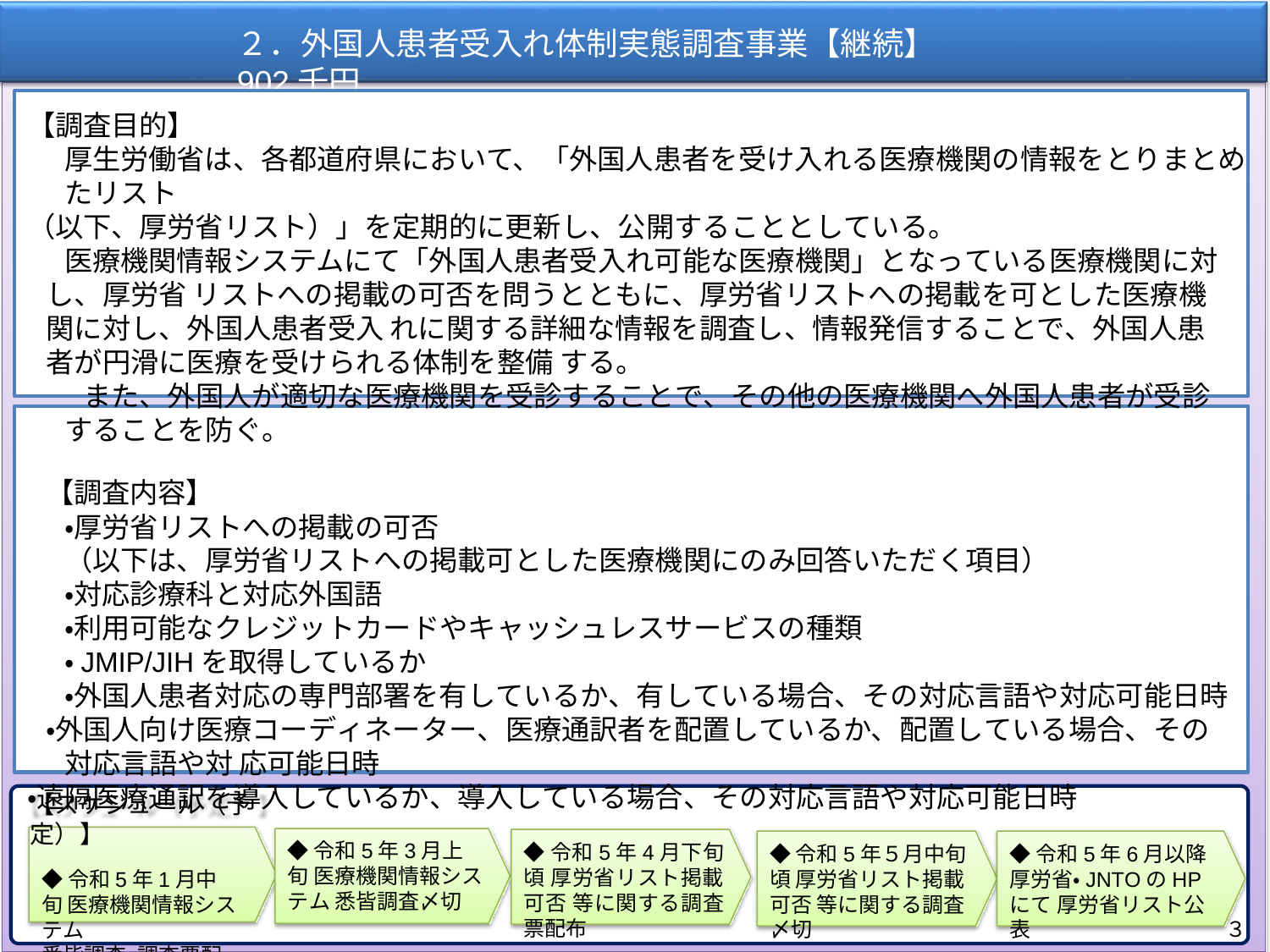

# ２．外国人患者受入れ体制実態調査事業【継続】	902千円

【調査目的】
厚生労働省は、各都道府県において、「外国人患者を受け入れる医療機関の情報をとりまとめたリスト
（以下、厚労省リスト）」を定期的に更新し、公開することとしている。
医療機関情報システムにて「外国人患者受入れ可能な医療機関」となっている医療機関に対し、厚労省 リストへの掲載の可否を問うとともに、厚労省リストへの掲載を可とした医療機関に対し、外国人患者受入 れに関する詳細な情報を調査し、情報発信することで、外国人患者が円滑に医療を受けられる体制を整備 する。
また、外国人が適切な医療機関を受診することで、その他の医療機関へ外国人患者が受診することを防ぐ。

【調査内容】
・厚労省リストへの掲載の可否
（以下は、厚労省リストへの掲載可とした医療機関にのみ回答いただく項目）
・対応診療科と対応外国語
・利用可能なクレジットカードやキャッシュレスサービスの種類
・JMIP/JIHを取得しているか
・外国人患者対応の専門部署を有しているか、有している場合、その対応言語や対応可能⽇時
・外国人向け医療コーディネーター、医療通訳者を配置しているか、配置している場合、その対応言語や対 応可能⽇時
・遠隔医療通訳を導入しているか、導入している場合、その対応言語や対応可能⽇時

【スケジュール（予定）】
◆令和5年1月中旬 医療機関情報システム
悉皆調査 調査票配布

◆令和5年3月上旬 医療機関情報システム 悉皆調査〆切
◆令和5年4月下旬頃 厚労省リスト掲載可否 等に関する調査票配布
◆令和5年５月中旬頃 厚労省リスト掲載可否 等に関する調査〆切
◆令和5年6月以降
厚労省・JNTOのHPにて 厚労省リスト公表
３